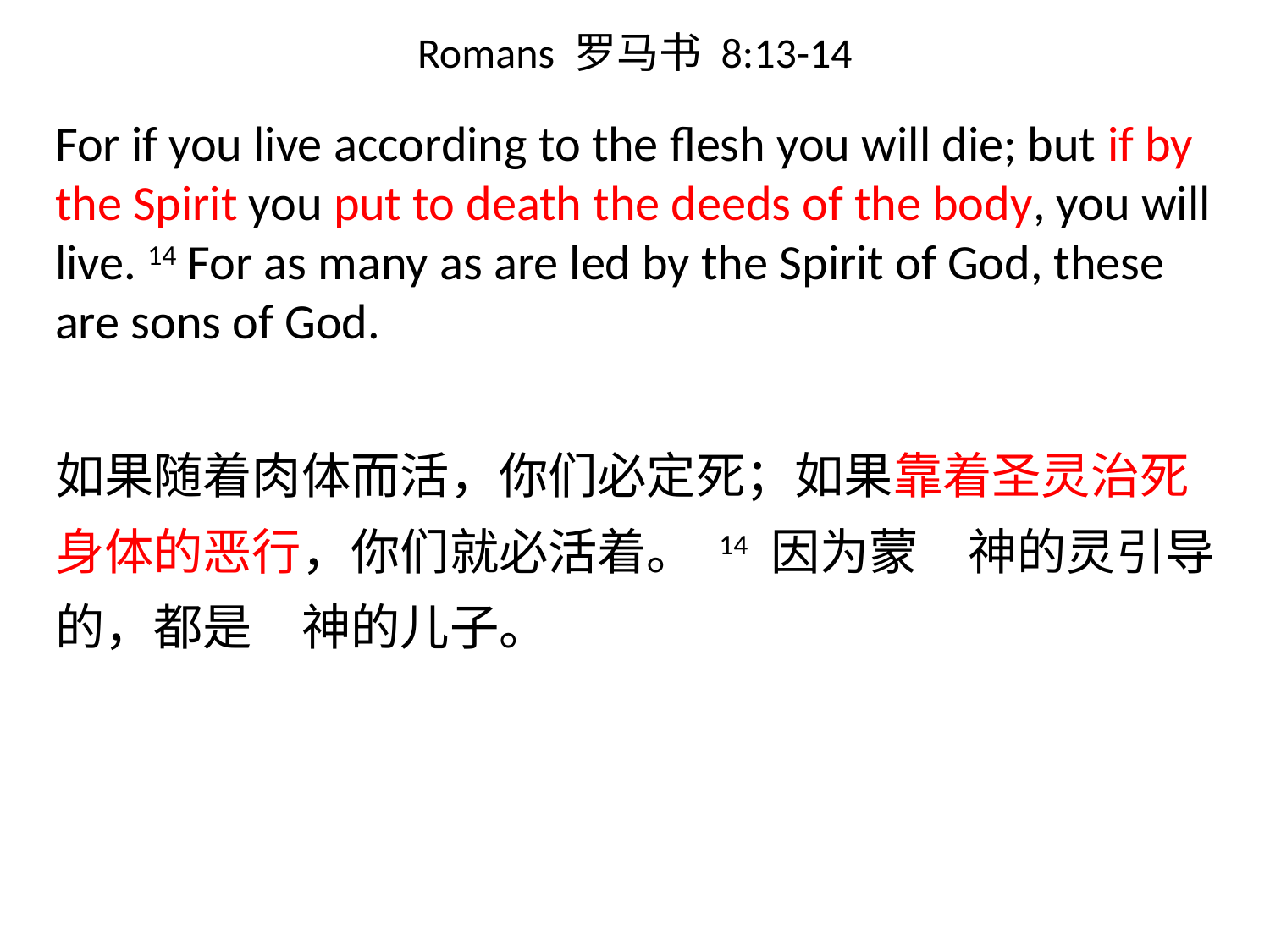

# Romans 罗马书 8:13-14
For if you live according to the flesh you will die; but if by the Spirit you put to death the deeds of the body, you will live. 14 For as many as are led by the Spirit of God, these are sons of God.

如果随着肉体而活，你们必定死；如果靠着圣灵治死身体的恶行，你们就必活着。 14 因为蒙　神的灵引导的，都是　神的儿子。